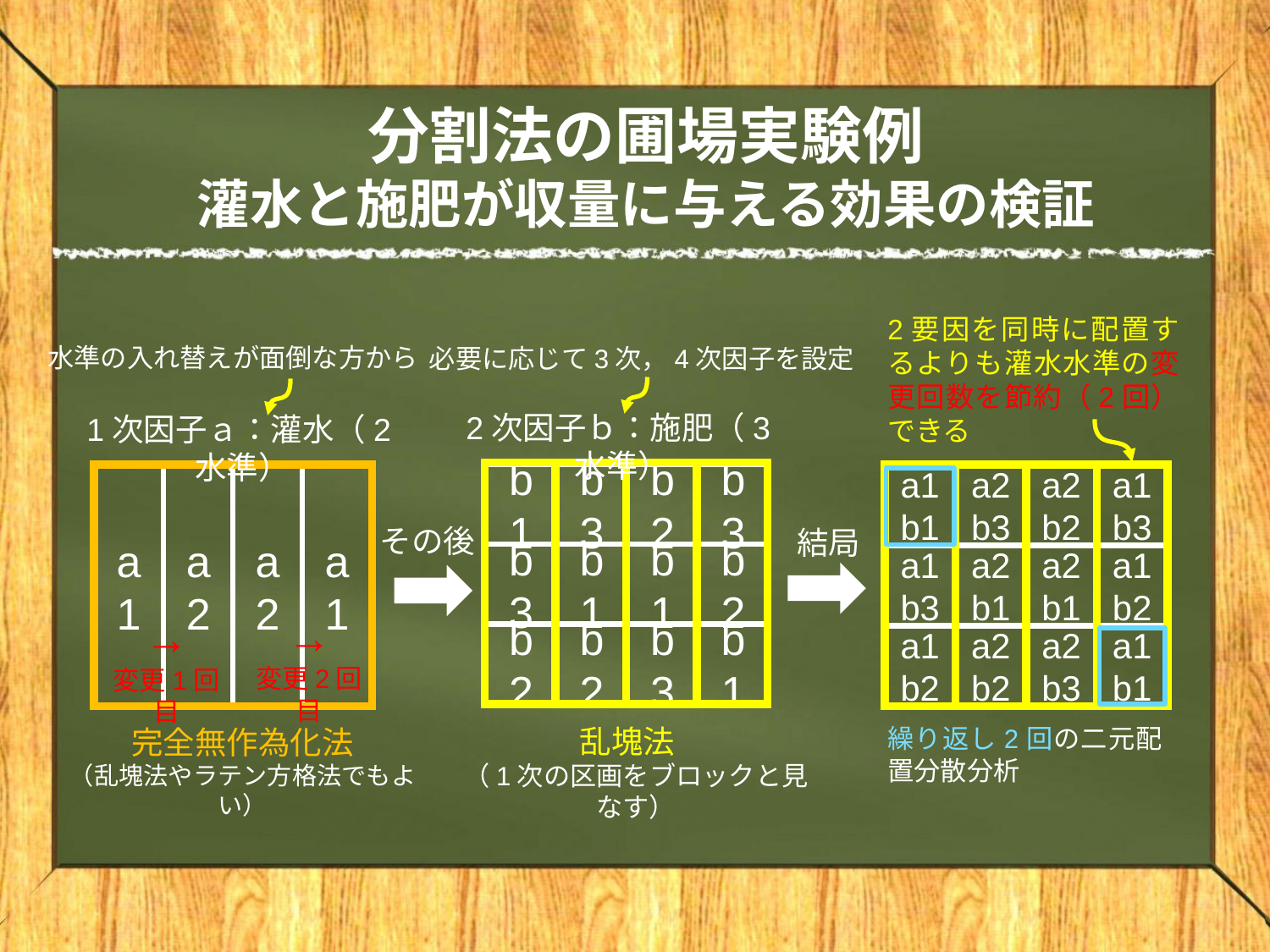

# 分割法の圃場実験例 灌水と施肥が収量に与える効果の検証
2要因を同時に配置するよりも灌水水準の変更回数を節約（2回）できる
水準の入れ替えが面倒な方から
必要に応じて3次，4次因子を設定
2次因子ｂ：施肥（3水準）
1次因子ａ：灌水（2水準）

b1
b3
b2
b3

a1b1
a2b3
a2b2
a1b3
a1
a2
a2
a1

その後
結局
b3
b1
b1
b2
a1b3
a2b1
a2b1
a1b2

→
変更2回目
→
変更1回目
b2
b2
b3
b1
a1b2
a2b2
a2b3
a1b1

乱塊法
繰り返し2回の二元配置分散分析
完全無作為化法
（乱塊法やラテン方格法でもよい）
（1次の区画をブロックと見なす）